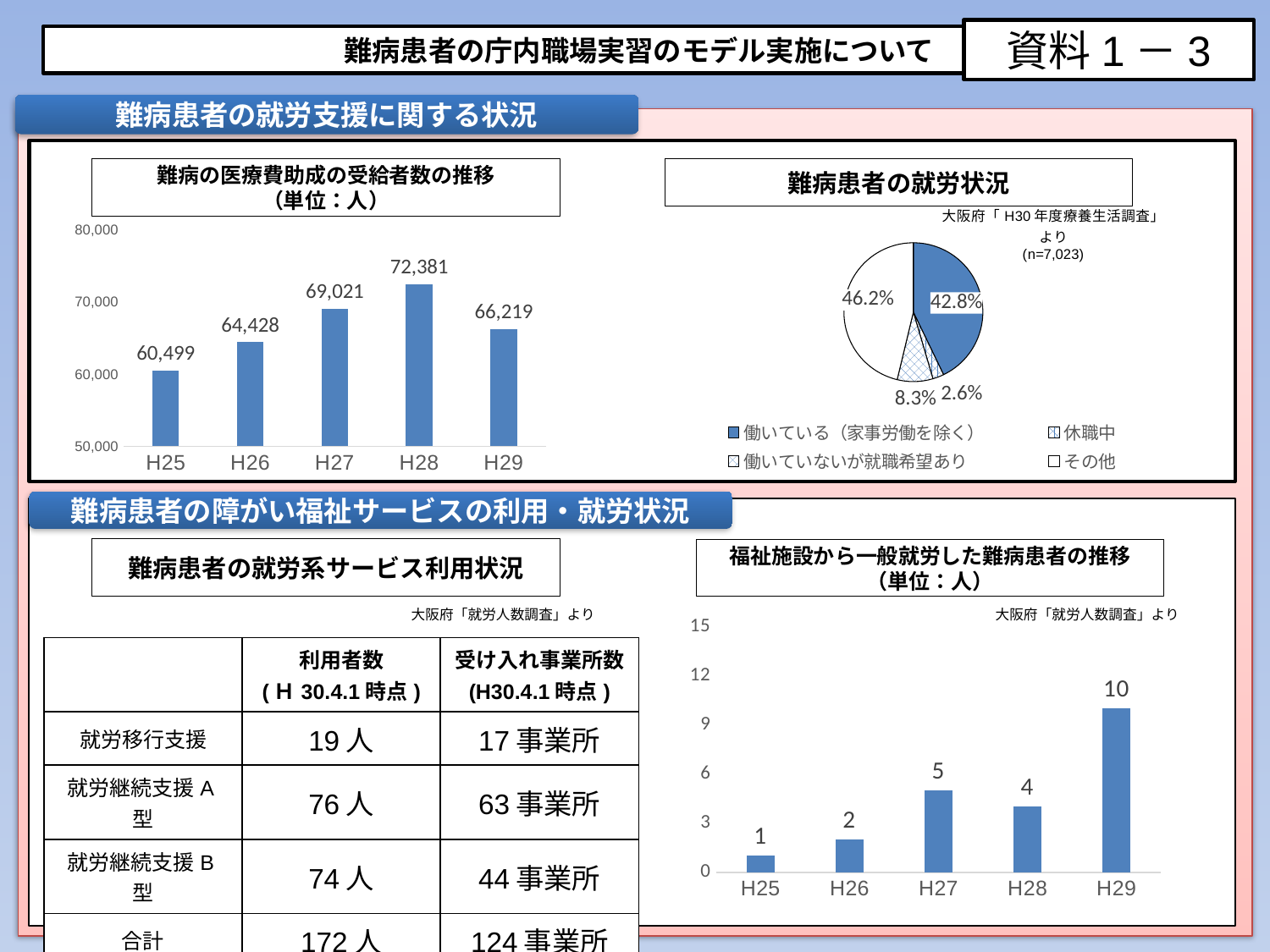

資料1－3
難病患者の庁内職場実習のモデル実施について

### Chart

| Category | 列1 |
|---|---|
| 働いている（家事労働を除く） | 0.428 |
| 休職中 | 0.026 |
| 働いていないが就職希望あり | 0.083 |
| その他 | 0.462 |
難病患者の就労支援に関する状況

難病の医療費助成の受給者数の推移
（単位：人）
難病患者の就労状況

### Chart

| Category | 列1 |
|---|---|
| H25 | 60499.0 |
| H26 | 64428.0 |
| H27 | 69021.0 |
| H28 | 72381.0 |
| H29 | 66219.0 |
難病患者の障がい福祉サービスの利用・就労状況

難病患者の就労系サービス利用状況
福祉施設から一般就労した難病患者の推移
（単位：人）
大阪府「就労人数調査」より

### Chart

| Category |  |
|---|---|
| H25 | 1.0 |
| H26 | 2.0 |
| H27 | 5.0 |
| H28 | 4.0 |
| H29 | 10.0 |
大阪府「就労人数調査」より
|  | 利用者数 (Ｈ30.4.1時点) | 受け入れ事業所数 (H30.4.1時点) |
| --- | --- | --- |
| 就労移行支援 | 19人 | 17事業所 |
| 就労継続支援A型 | 76人 | 63事業所 |
| 就労継続支援B型 | 74人 | 44事業所 |
| 合計 | 172人 | 124事業所 |